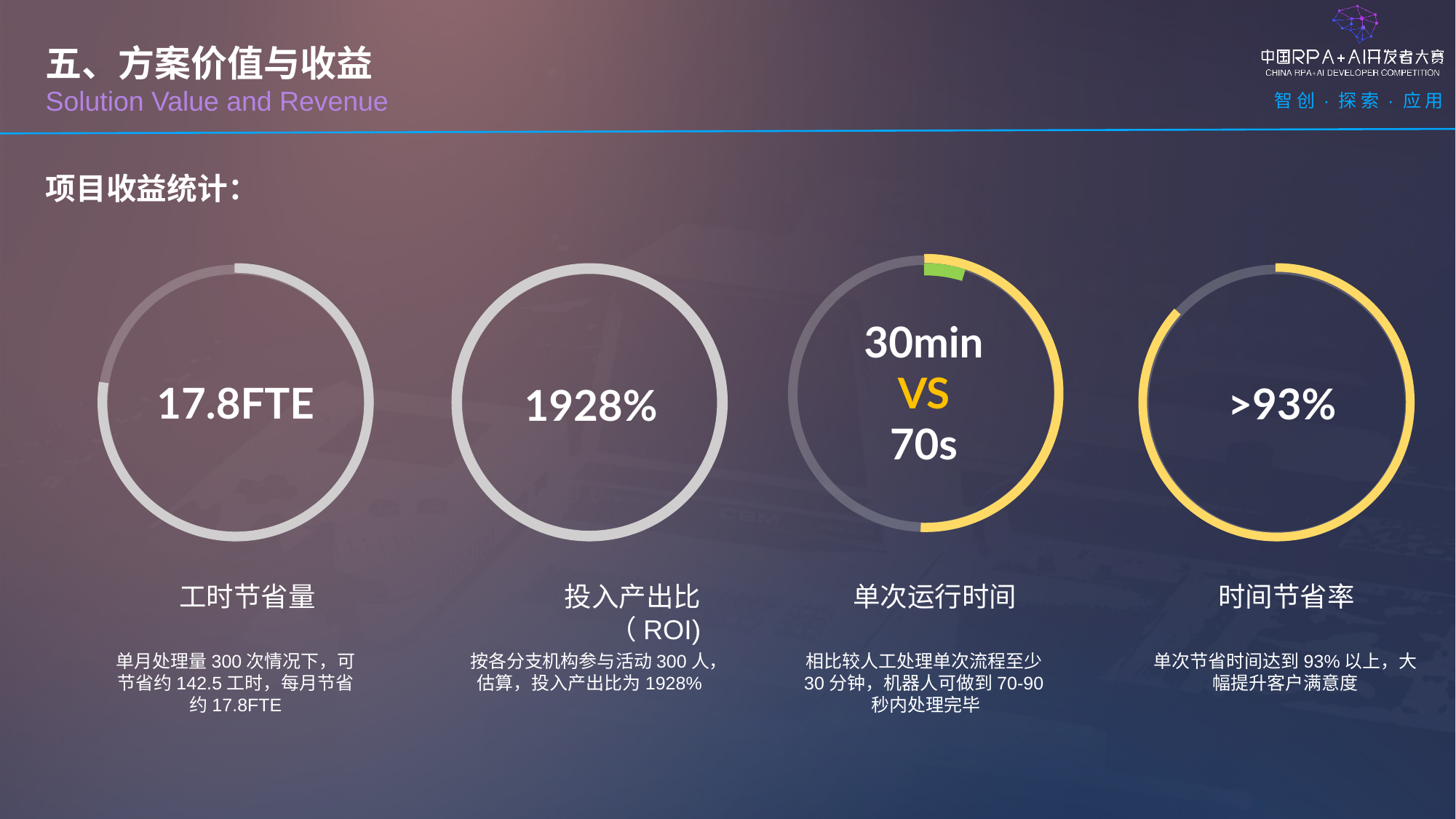

五、方案价值与收益
Solution Value and Revenue
项目收益统计：

30min
VS
70s

17.8FTE

1928%

>93%
工时节省量
投入产出比（ROI)
单次运行时间
时间节省率
单月处理量300次情况下，可节省约142.5工时，每月节省约17.8FTE
按各分支机构参与活动300人，估算，投入产出比为1928%
相比较人工处理单次流程至少30分钟，机器人可做到70-90秒内处理完毕
单次节省时间达到93%以上，大幅提升客户满意度